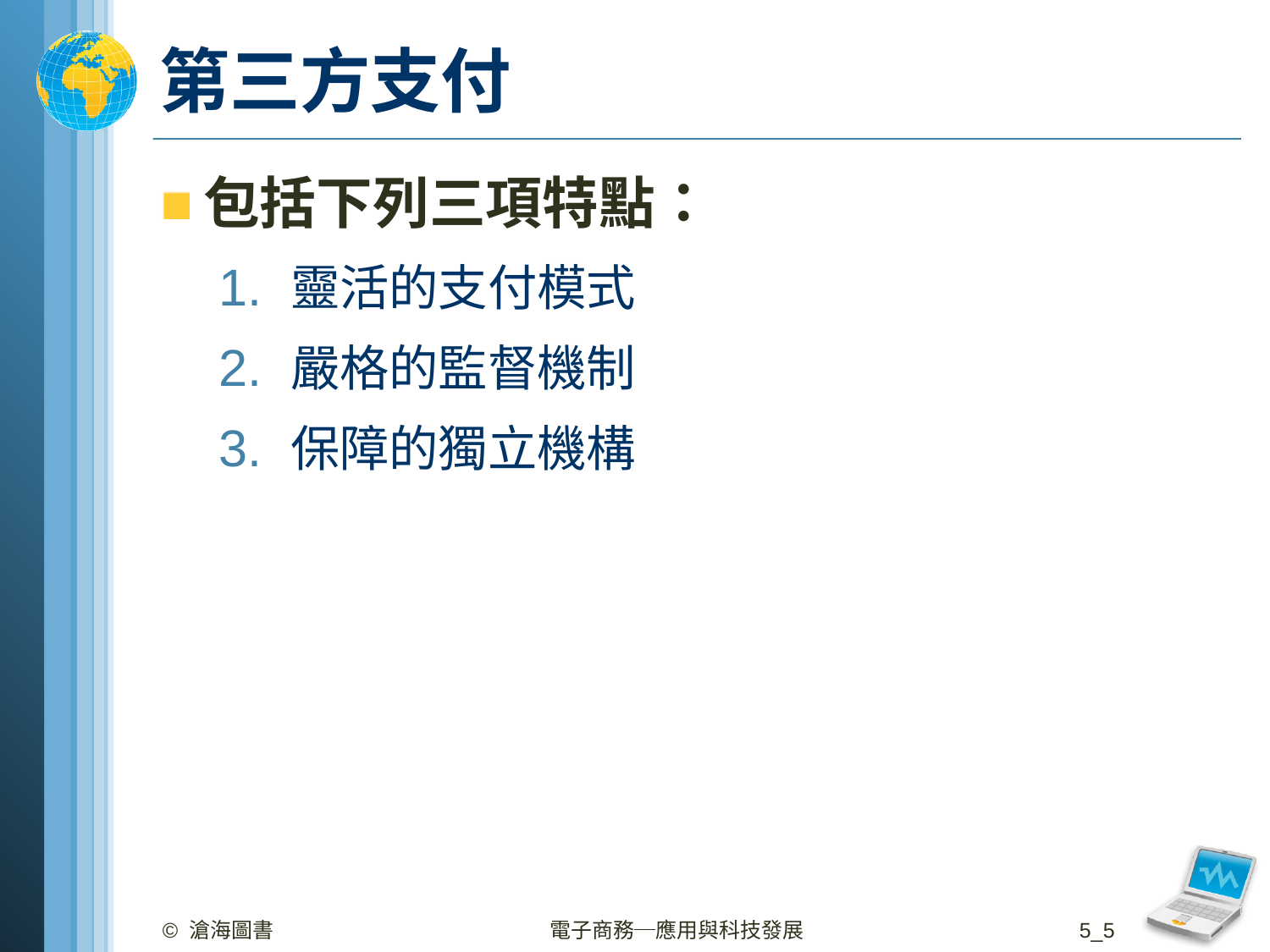

# 第三方支付
包括下列三項特點：
靈活的支付模式
嚴格的監督機制
保障的獨立機構
© 滄海圖書
電子商務─應用與科技發展
5_5